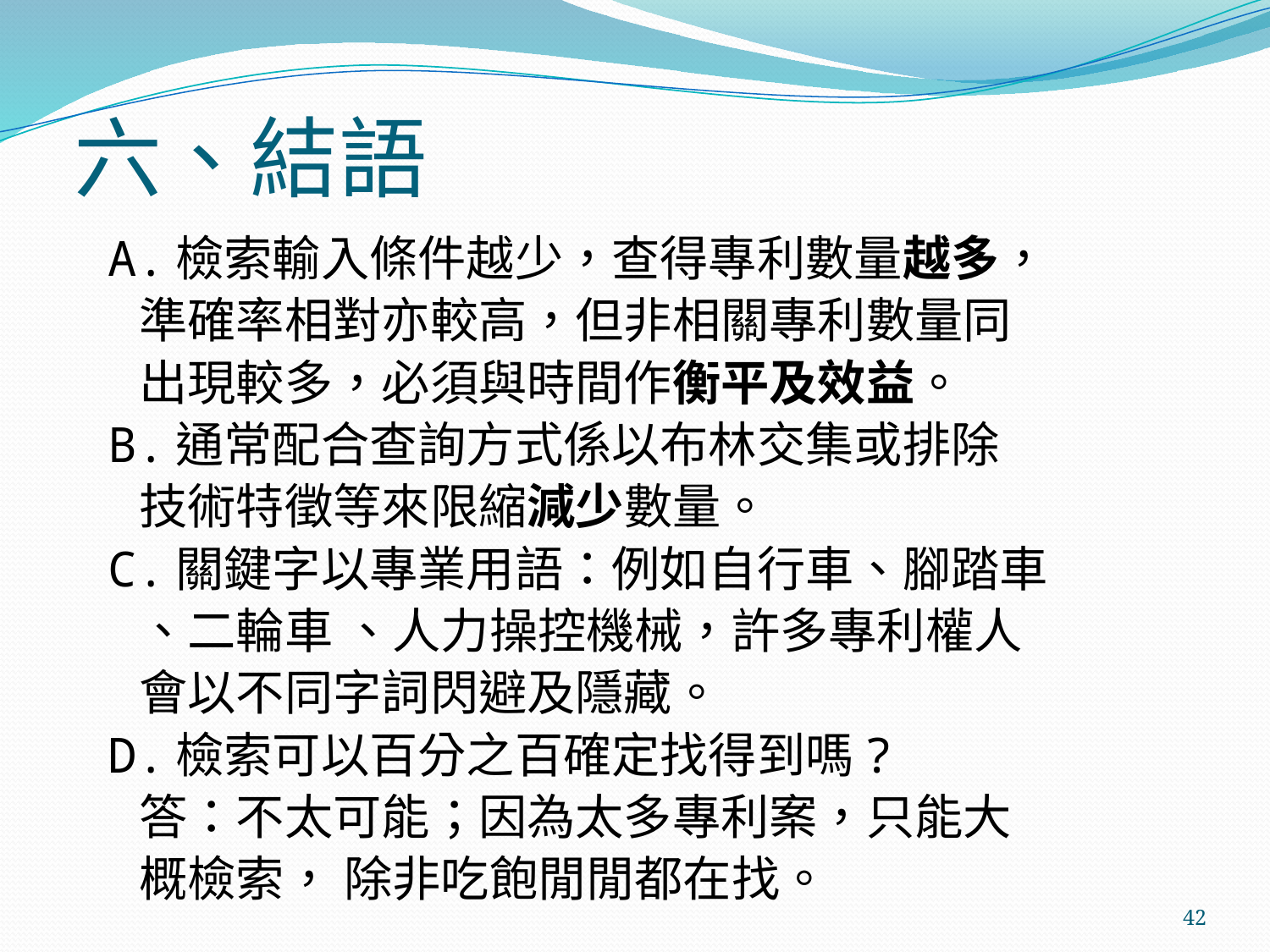

# 六、結語
A.檢索輸入條件越少，查得專利數量越多，
  準確率相對亦較高，但非相關專利數量同
  出現較多，必須與時間作衡平及效益。
B.通常配合查詢方式係以布林交集或排除
  技術特徵等來限縮減少數量。
C.關鍵字以專業用語：例如自行車、腳踏車
  、二輪車 、人力操控機械，許多專利權人
  會以不同字詞閃避及隱藏。
D.檢索可以百分之百確定找得到嗎?
  答：不太可能；因為太多專利案，只能大
  概檢索， 除非吃飽閒閒都在找。

42